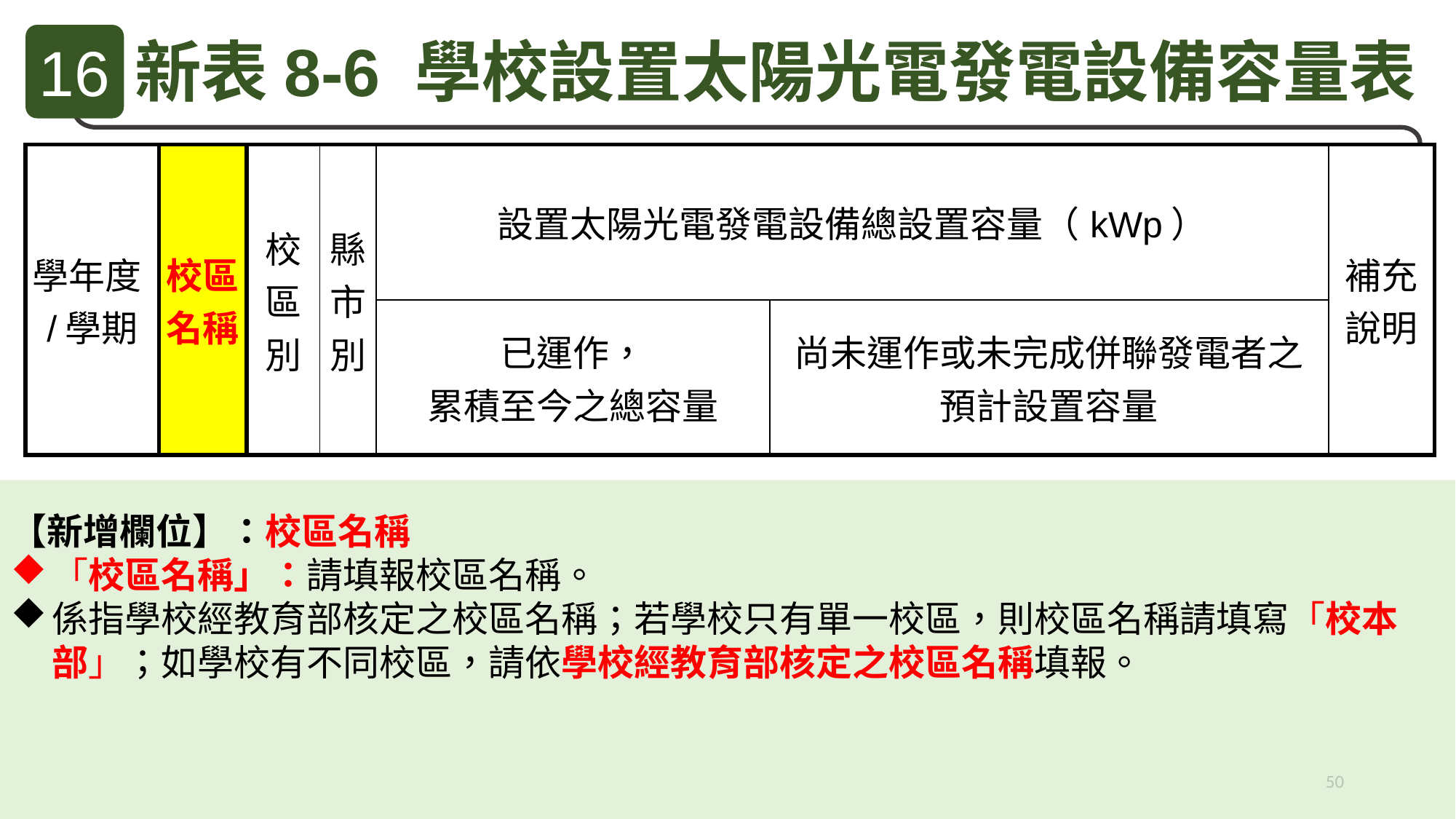

16
新表8-6 學校設置太陽光電發電設備容量表

| 學年度/學期 | 校區名稱 | 校區別 | 縣市別 | 設置太陽光電發電設備總設置容量（kWp） |  | 補充說明 |
| --- | --- | --- | --- | --- | --- | --- |
|  |  |  |  | 已運作， 累積至今之總容量 | 尚未運作或未完成併聯發電者之 預計設置容量 |  |

【新增欄位】：校區名稱
「校區名稱」：請填報校區名稱。
係指學校經教育部核定之校區名稱；若學校只有單一校區，則校區名稱請填寫「校本部」；如學校有不同校區，請依學校經教育部核定之校區名稱填報。
50